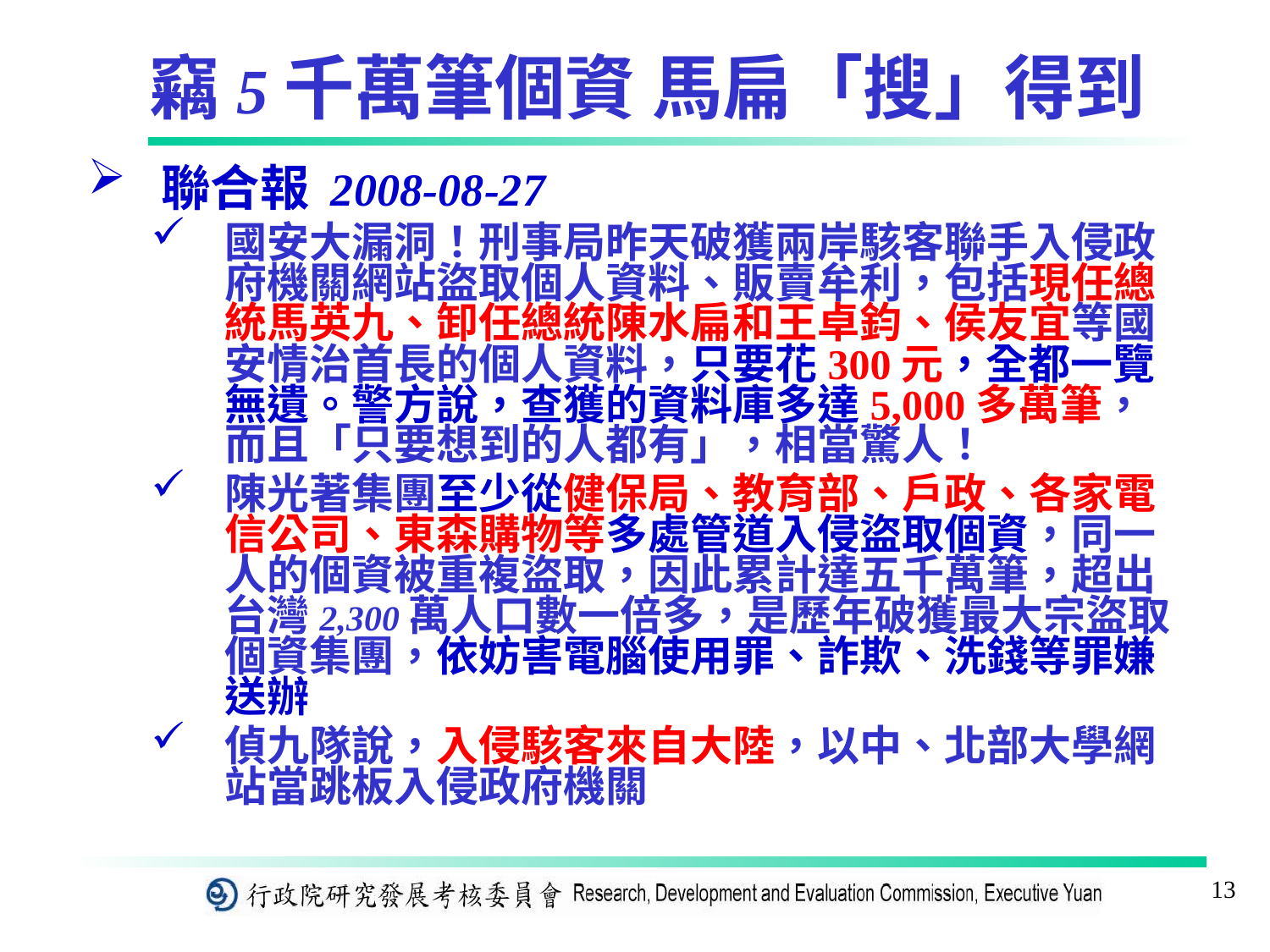

竊5千萬筆個資 馬扁「搜」得到
聯合報 2008-08-27
國安大漏洞！刑事局昨天破獲兩岸駭客聯手入侵政府機關網站盜取個人資料、販賣牟利，包括現任總統馬英九、卸任總統陳水扁和王卓鈞、侯友宜等國安情治首長的個人資料，只要花300元，全都一覽無遺。警方說，查獲的資料庫多達5,000多萬筆，而且「只要想到的人都有」，相當驚人！
陳光著集團至少從健保局、教育部、戶政、各家電信公司、東森購物等多處管道入侵盜取個資，同一人的個資被重複盜取，因此累計達五千萬筆，超出台灣2,300萬人口數一倍多，是歷年破獲最大宗盜取個資集團，依妨害電腦使用罪、詐欺、洗錢等罪嫌送辦
偵九隊說，入侵駭客來自大陸，以中、北部大學網站當跳板入侵政府機關
13